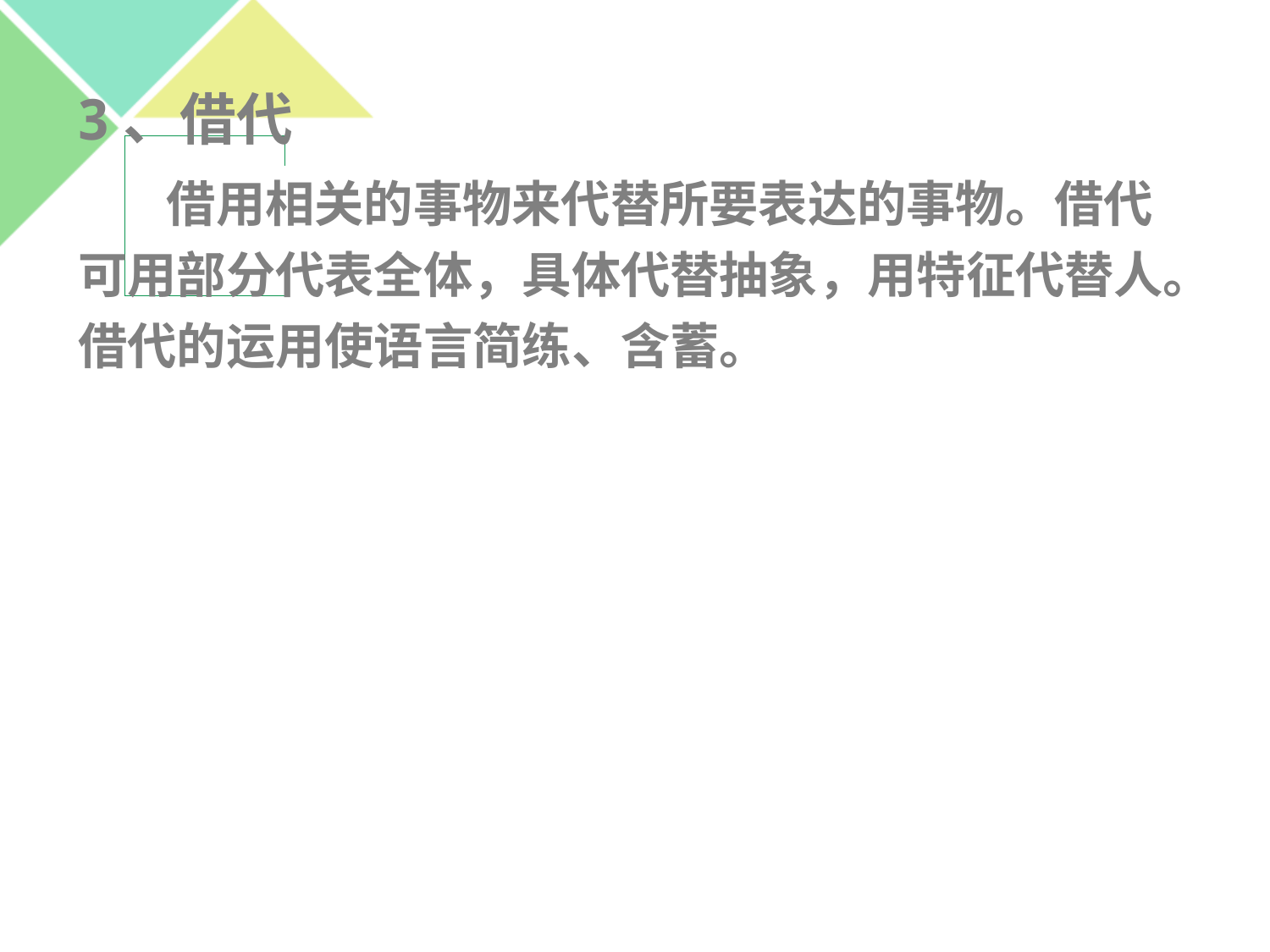

3、借代
       借用相关的事物来代替所要表达的事物。借代可用部分代表全体，具体代替抽象，用特征代替人。借代的运用使语言简练、含蓄。